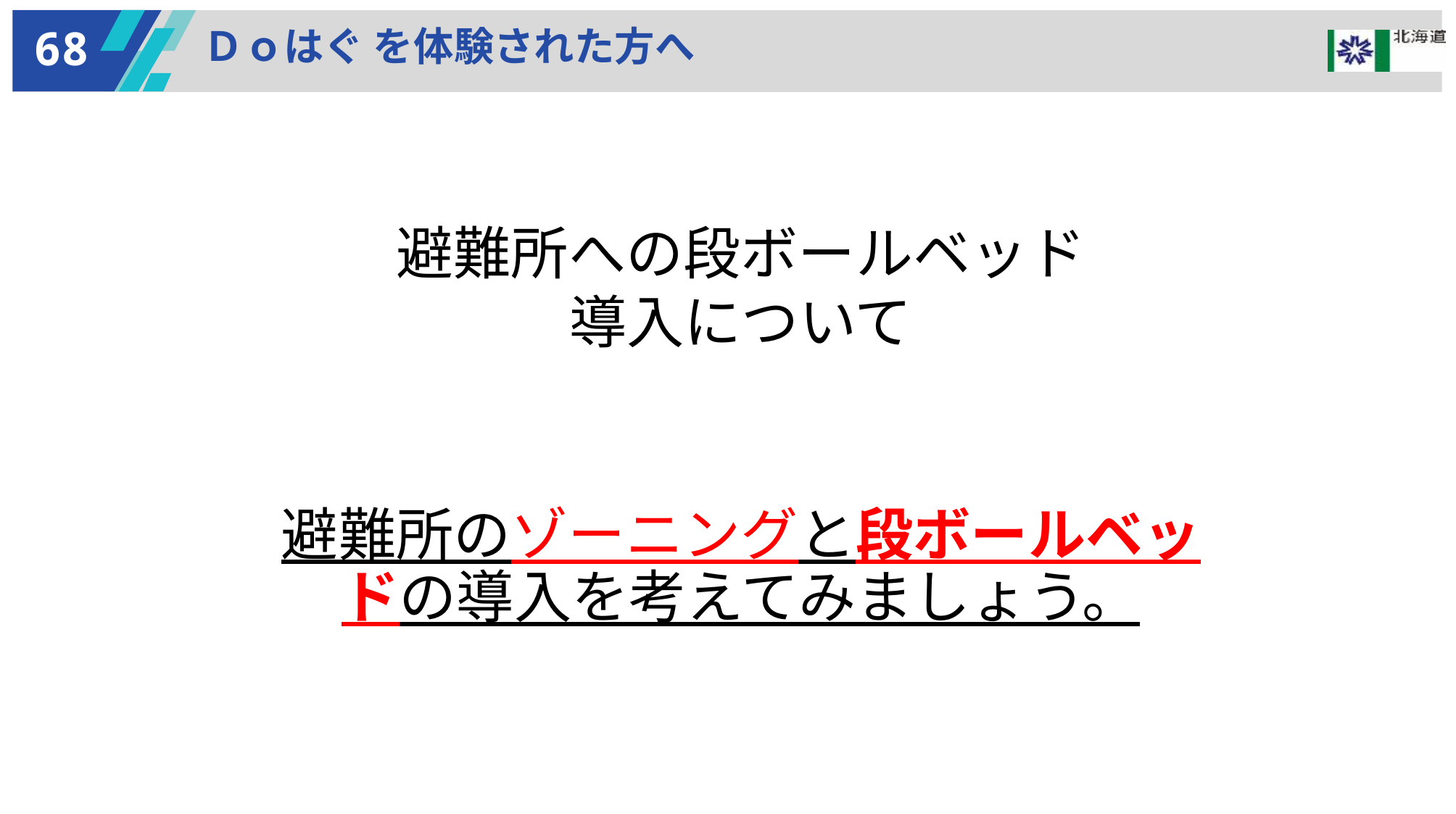

68
Ｄｏはぐ を体験された方へ

避難所への段ボールベッド
導入について
避難所のゾーニングと段ボールベッドの導入を考えてみましょう。